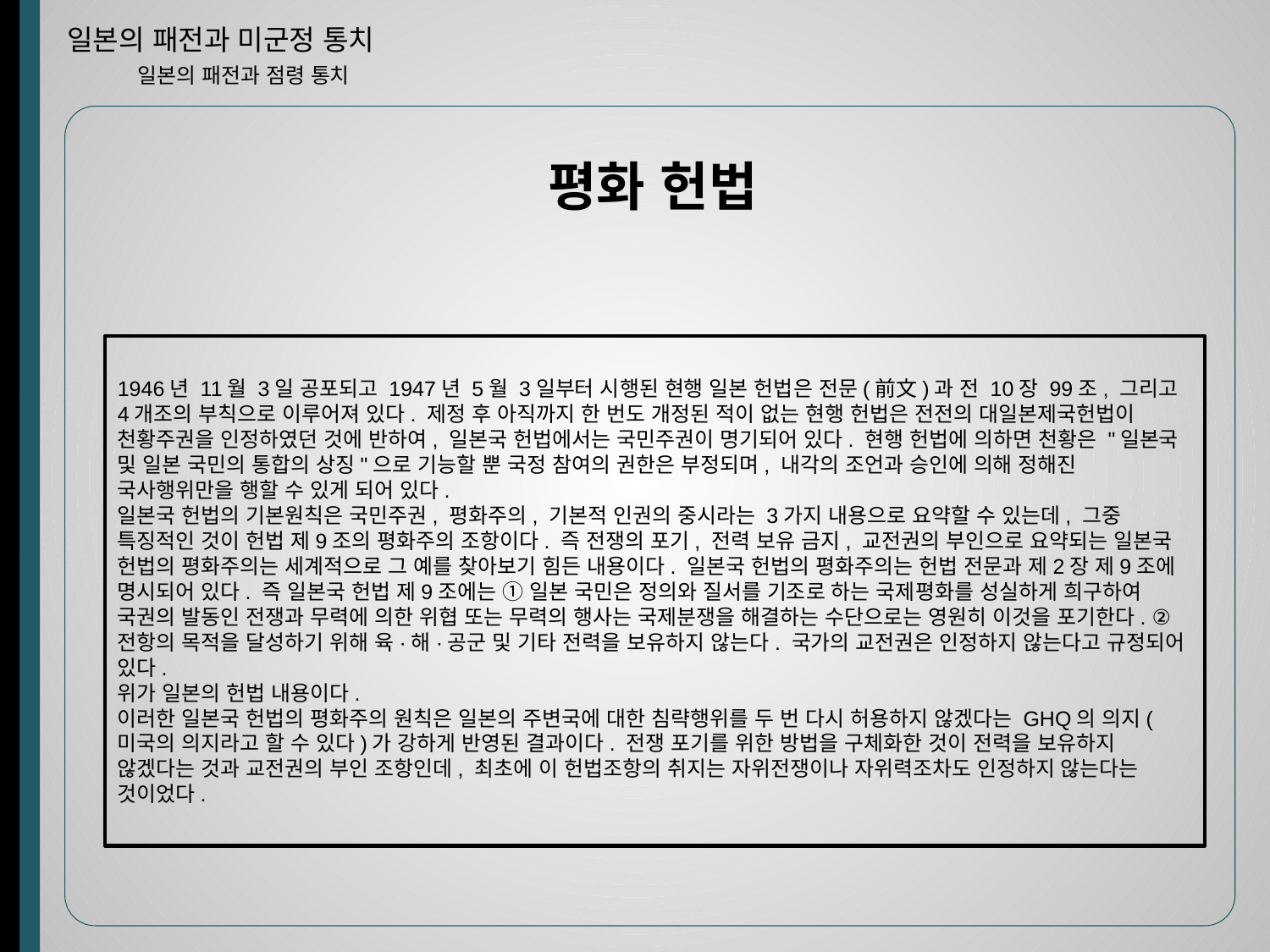

일본의 패전과 미군정 통치
일본의 패전과 점령 통치

평화 헌법
1946년 11월 3일 공포되고 1947년 5월 3일부터 시행된 현행 일본 헌법은 전문(前文)과 전 10장 99조, 그리고 4개조의 부칙으로 이루어져 있다. 제정 후 아직까지 한 번도 개정된 적이 없는 현행 헌법은 전전의 대일본제국헌법이 천황주권을 인정하였던 것에 반하여, 일본국 헌법에서는 국민주권이 명기되어 있다. 현행 헌법에 의하면 천황은 "일본국 및 일본 국민의 통합의 상징"으로 기능할 뿐 국정 참여의 권한은 부정되며, 내각의 조언과 승인에 의해 정해진 국사행위만을 행할 수 있게 되어 있다.
일본국 헌법의 기본원칙은 국민주권, 평화주의, 기본적 인권의 중시라는 3가지 내용으로 요약할 수 있는데, 그중 특징적인 것이 헌법 제9조의 평화주의 조항이다. 즉 전쟁의 포기, 전력 보유 금지, 교전권의 부인으로 요약되는 일본국 헌법의 평화주의는 세계적으로 그 예를 찾아보기 힘든 내용이다. 일본국 헌법의 평화주의는 헌법 전문과 제2장 제9조에 명시되어 있다. 즉 일본국 헌법 제9조에는 ① 일본 국민은 정의와 질서를 기조로 하는 국제평화를 성실하게 희구하여 국권의 발동인 전쟁과 무력에 의한 위협 또는 무력의 행사는 국제분쟁을 해결하는 수단으로는 영원히 이것을 포기한다. ② 전항의 목적을 달성하기 위해 육·해·공군 및 기타 전력을 보유하지 않는다. 국가의 교전권은 인정하지 않는다고 규정되어 있다.
위가 일본의 헌법 내용이다.
이러한 일본국 헌법의 평화주의 원칙은 일본의 주변국에 대한 침략행위를 두 번 다시 허용하지 않겠다는 GHQ의 의지(미국의 의지라고 할 수 있다)가 강하게 반영된 결과이다. 전쟁 포기를 위한 방법을 구체화한 것이 전력을 보유하지 않겠다는 것과 교전권의 부인 조항인데, 최초에 이 헌법조항의 취지는 자위전쟁이나 자위력조차도 인정하지 않는다는 것이었다.